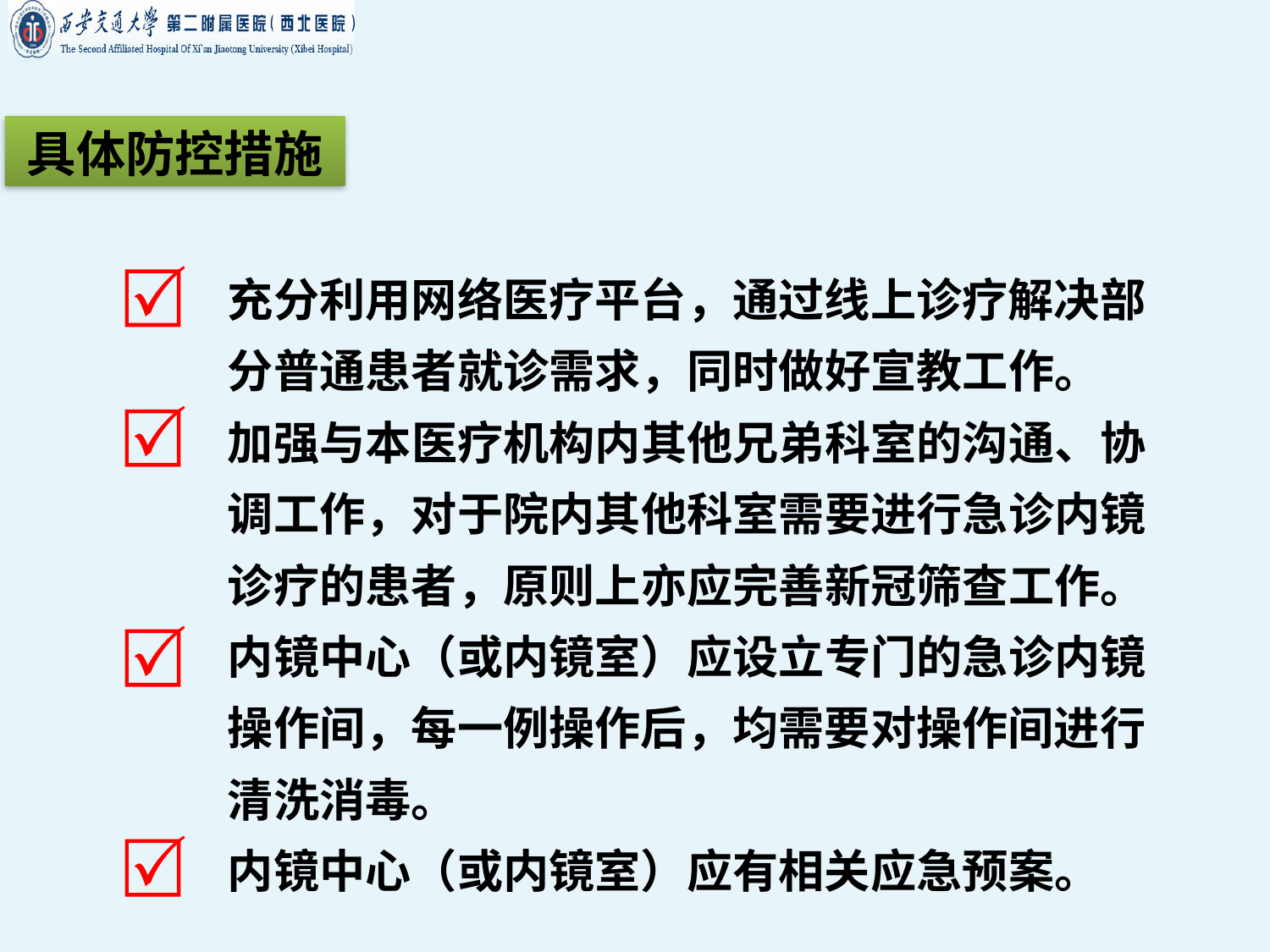

具体防控措施
# 充分利用网络医疗平台，通过线上诊疗解决部分普通患者就诊需求，同时做好宣教工作。 加强与本医疗机构内其他兄弟科室的沟通、协调工作，对于院内其他科室需要进行急诊内镜诊疗的患者，原则上亦应完善新冠筛查工作。 内镜中心（或内镜室）应设立专门的急诊内镜操作间，每一例操作后，均需要对操作间进行清洗消毒。 内镜中心（或内镜室）应有相关应急预案。